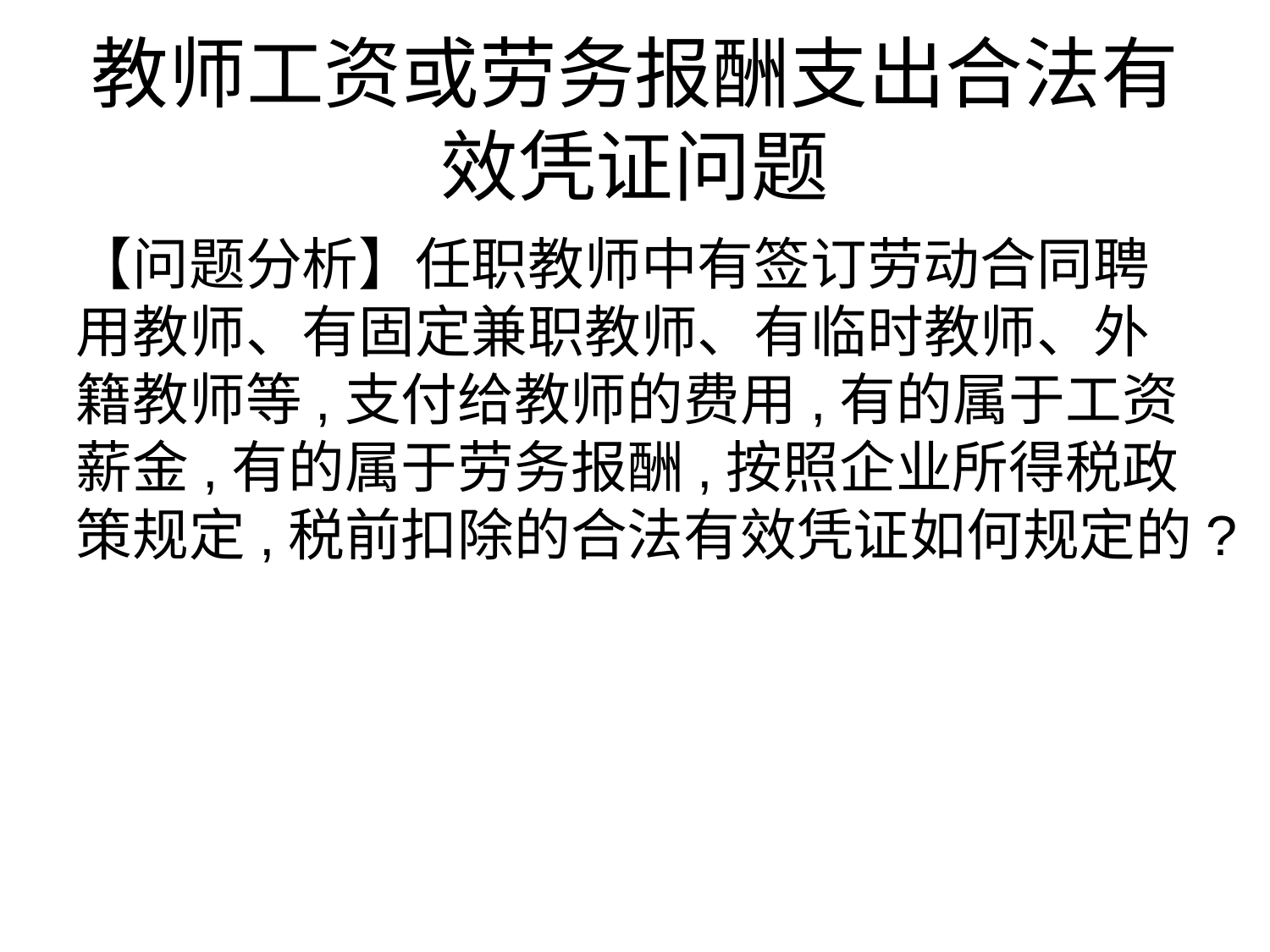

# 教师工资或劳务报酬支出合法有效凭证问题
【问题分析】任职教师中有签订劳动合同聘用教师、有固定兼职教师、有临时教师、外籍教师等,支付给教师的费用,有的属于工资薪金,有的属于劳务报酬,按照企业所得税政策规定,税前扣除的合法有效凭证如何规定的?